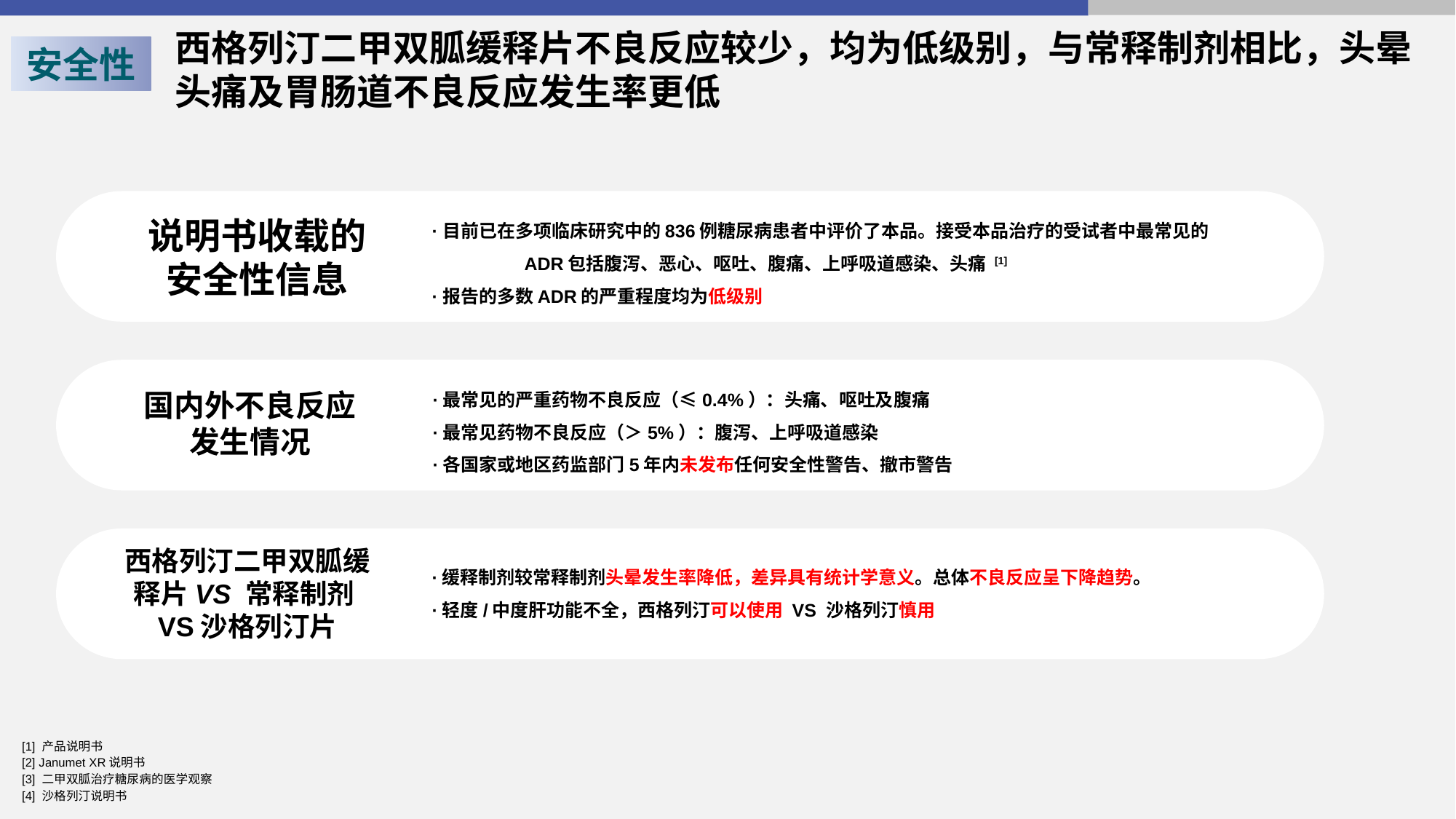

西格列汀二甲双胍缓释片不良反应较少，均为低级别，与常释制剂相比，头晕头痛及胃肠道不良反应发生率更低
安全性

·目前已在多项临床研究中的836例糖尿病患者中评价了本品。接受本品治疗的受试者中最常见的                                   ADR包括腹泻、恶心、呕吐、腹痛、上呼吸道感染、头痛 [1]
·报告的多数ADR的严重程度均为低级别
说明书收载的安全性信息

·最常见的严重药物不良反应（≤0.4%）：头痛、呕吐及腹痛
·最常见药物不良反应（＞5%）：腹泻、上呼吸道感染
·各国家或地区药监部门5年内未发布任何安全性警告、撤市警告
国内外不良反应
发生情况

西格列汀二甲双胍缓释片VS 常释制剂VS沙格列汀片
·缓释制剂较常释制剂头晕发生率降低，差异具有统计学意义。总体不良反应呈下降趋势。
·轻度/中度肝功能不全，西格列汀可以使用 VS 沙格列汀慎用

[1] 产品说明书
[2] Janumet XR说明书
[3] 二甲双胍治疗糖尿病的医学观察
[4] 沙格列汀说明书